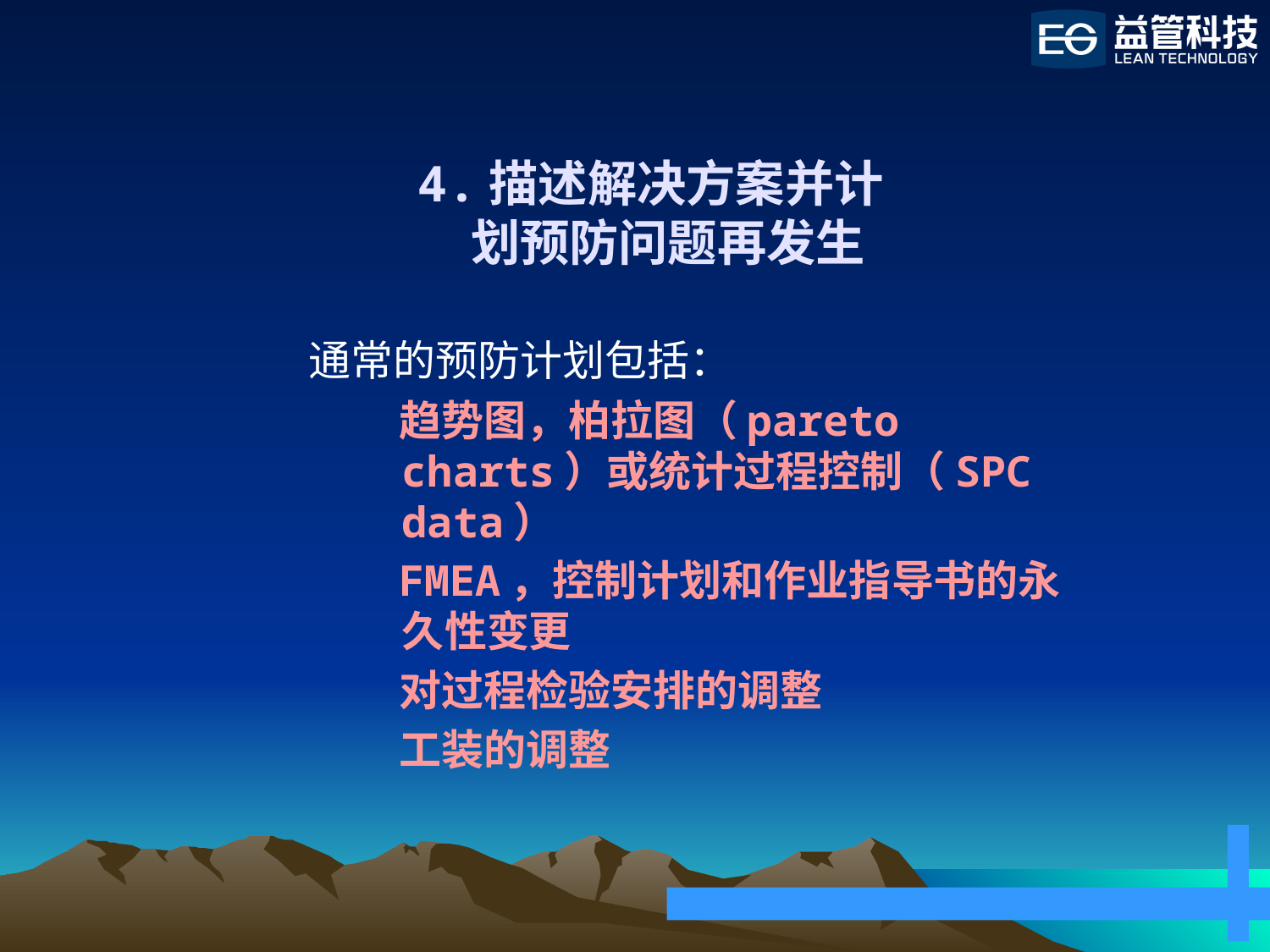

4.描述解决方案并计
  划预防问题再发生
通常的预防计划包括：
趋势图，柏拉图（pareto charts）或统计过程控制（SPC data）
FMEA，控制计划和作业指导书的永久性变更
对过程检验安排的调整
工装的调整